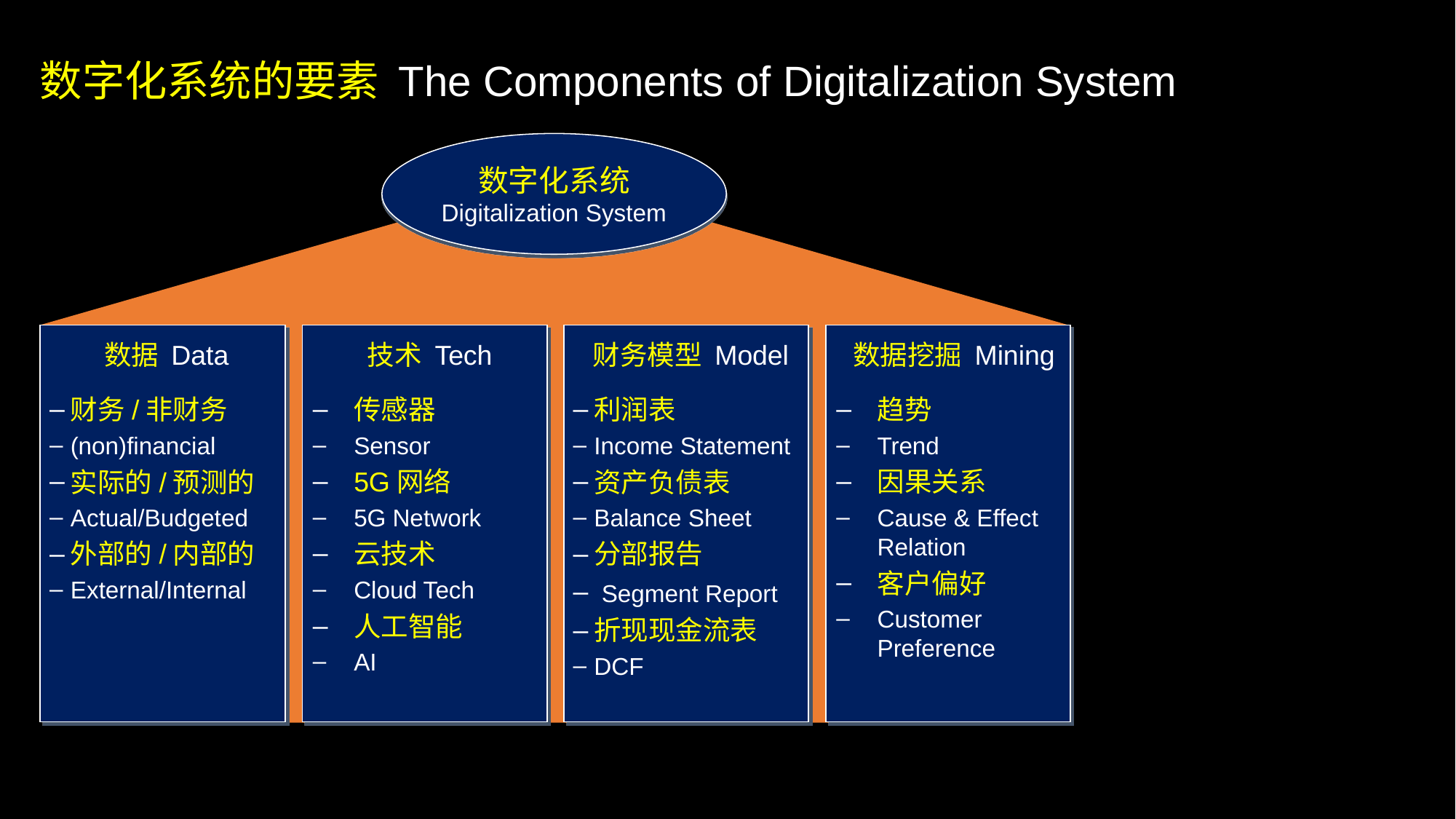

数字化系统的要素 The Components of Digitalization System
数字化系统
Digitalization System

数据 Data

财务/非财务
(non)financial
实际的/预测的
Actual/Budgeted
外部的/内部的
External/Internal

技术 Tech

传感器
Sensor
5G网络
5G Network
云技术
Cloud Tech
人工智能
AI
财务模型 Model

利润表
Income Statement
资产负债表
Balance Sheet
分部报告
 Segment Report
折现现金流表
DCF

数据挖掘 Mining

趋势
Trend
因果关系
Cause & Effect Relation
客户偏好
Customer Preference